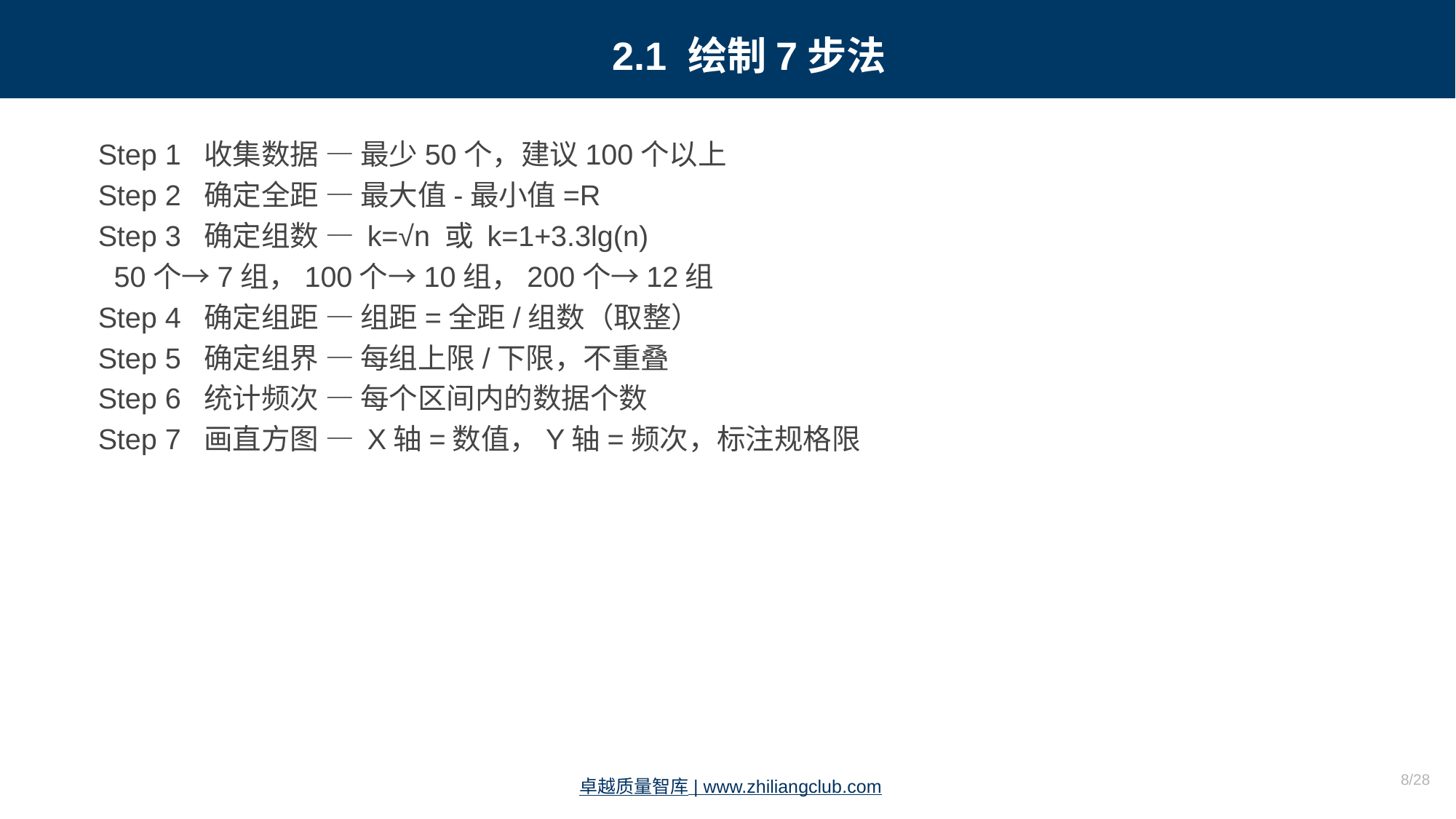

2.1 绘制7步法
Step 1  收集数据 — 最少50个，建议100个以上
Step 2  确定全距 — 最大值-最小值=R
Step 3  确定组数 — k=√n 或 k=1+3.3lg(n)
  50个→7组，100个→10组，200个→12组
Step 4  确定组距 — 组距=全距/组数（取整）
Step 5  确定组界 — 每组上限/下限，不重叠
Step 6  统计频次 — 每个区间内的数据个数
Step 7  画直方图 — X轴=数值，Y轴=频次，标注规格限
8/28